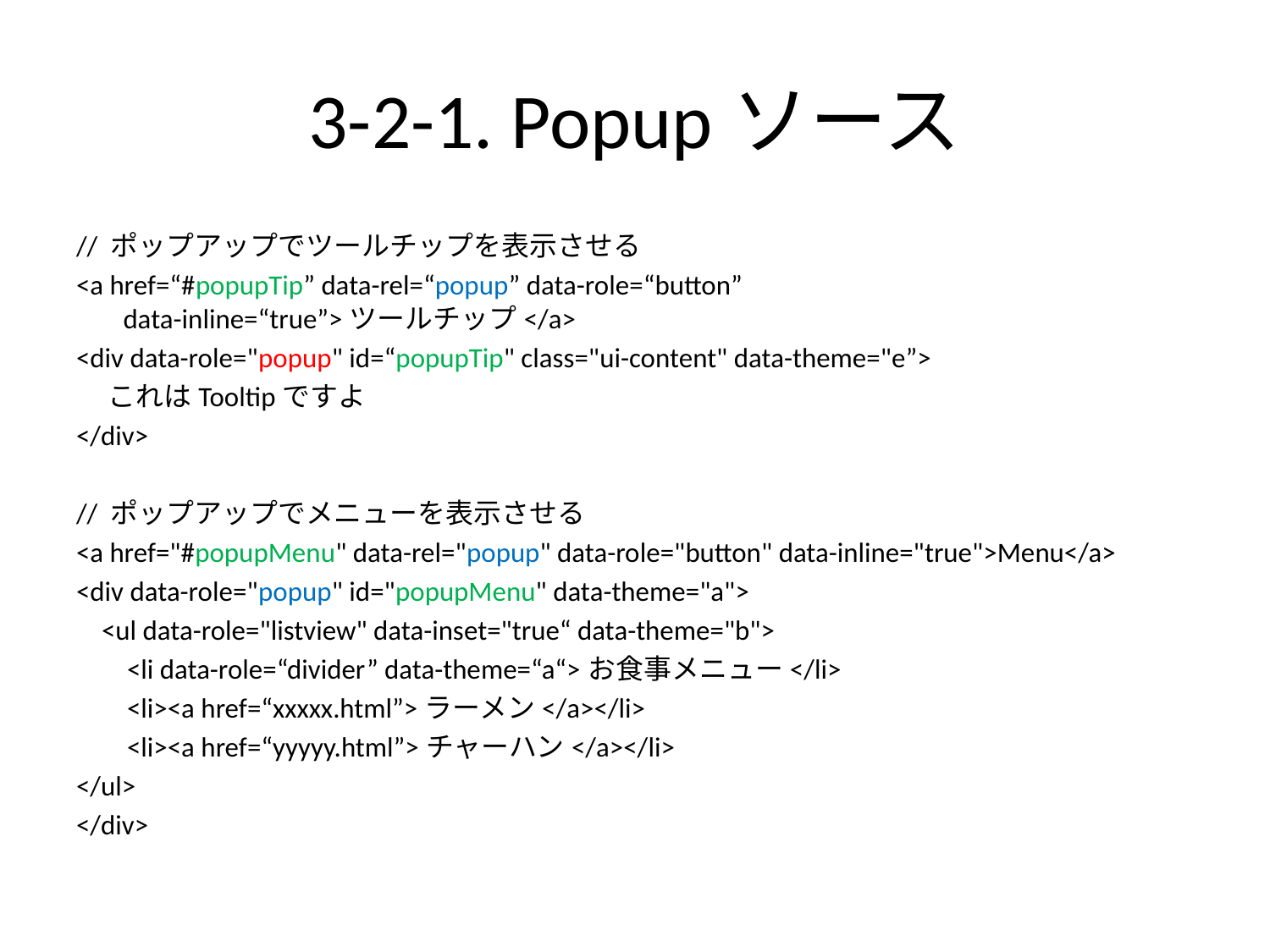

# 3-2-1. Popupソース
// ポップアップでツールチップを表示させる
<a href=“#popupTip” data-rel=“popup” data-role=“button” data-inline=“true”>ツールチップ</a>
<div data-role="popup" id=“popupTip" class="ui-content" data-theme="e”>
    これはTooltipですよ
</div>

// ポップアップでメニューを表示させる
<a href="#popupMenu" data-rel="popup" data-role="button" data-inline="true">Menu</a>
<div data-role="popup" id="popupMenu" data-theme="a">
    <ul data-role="listview" data-inset="true“ data-theme="b">
        <li data-role=“divider” data-theme=“a“>お食事メニュー</li>
        <li><a href=“xxxxx.html”>ラーメン</a></li>
        <li><a href=“yyyyy.html”>チャーハン</a></li>
</ul>
</div>